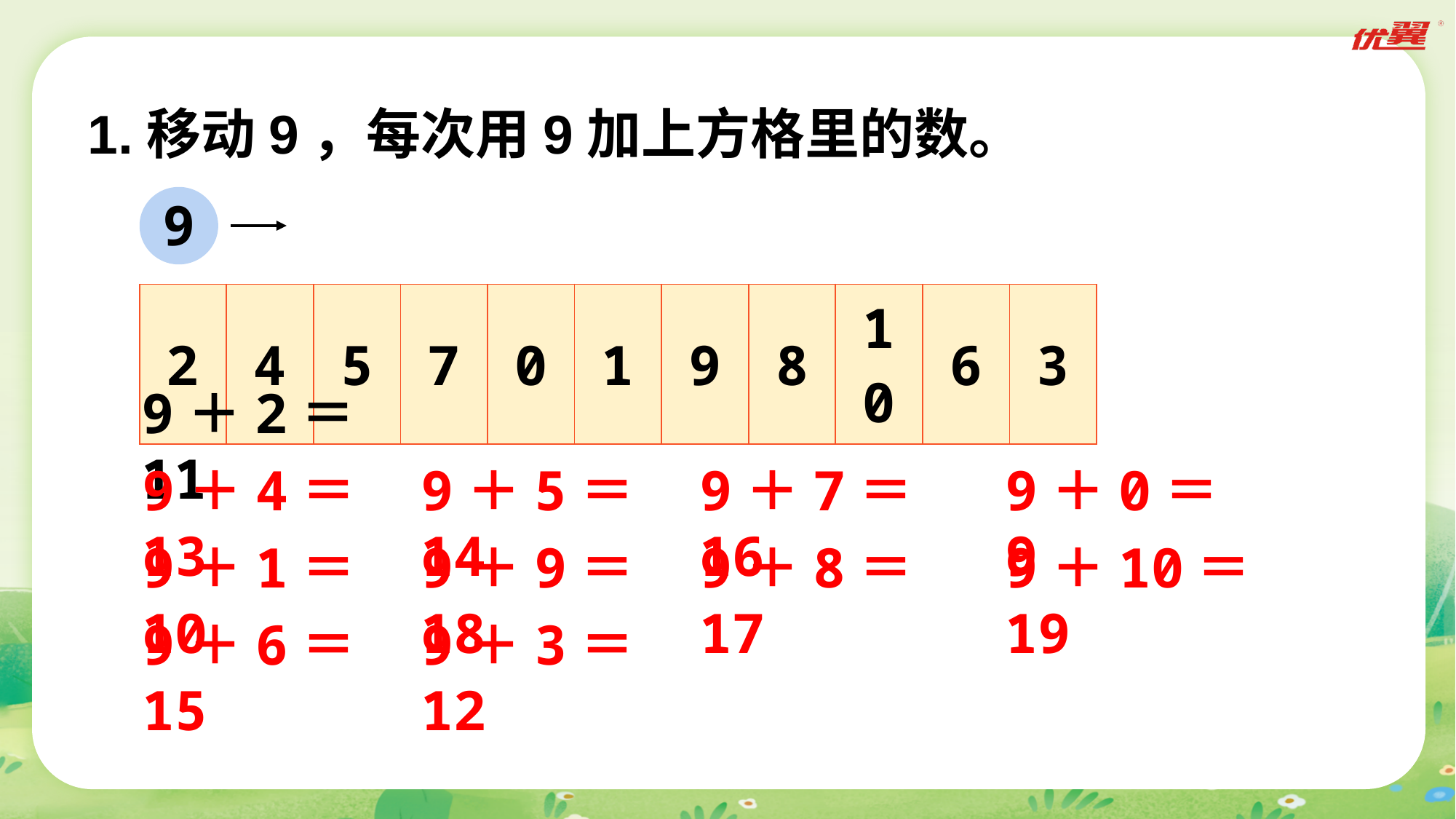

1.移动9，每次用9加上方格里的数。
9
| 2 | 4 | 5 | 7 | 0 | 1 | 9 | 8 | 10 | 6 | 3 |
| --- | --- | --- | --- | --- | --- | --- | --- | --- | --- | --- |
9＋2＝11
9＋4＝13
9＋5＝14
9＋7＝16
9＋0＝9
9＋1＝10
9＋9＝18
9＋8＝17
9＋10＝19
9＋6＝15
9＋3＝12